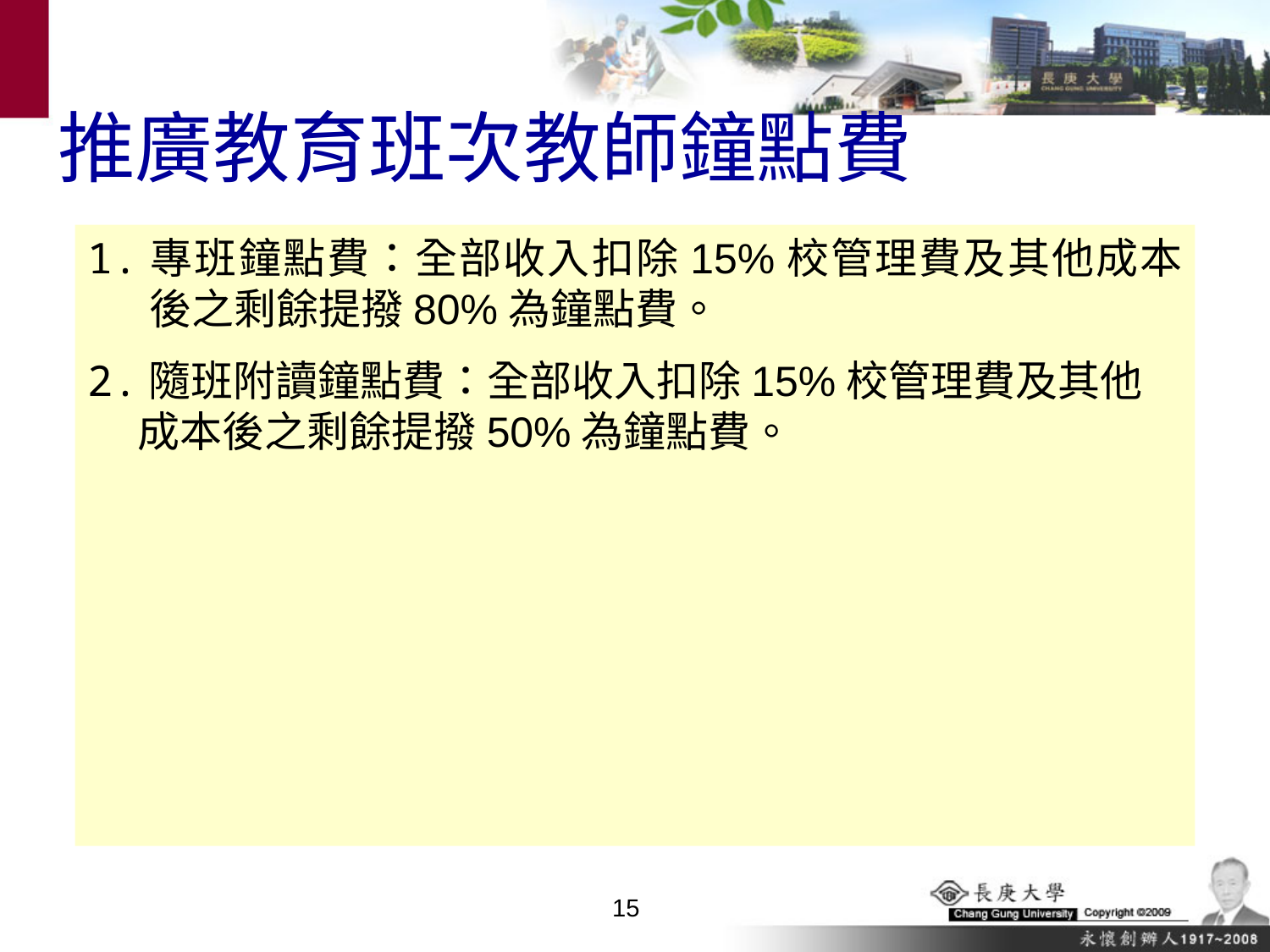

# 推廣教育班次教師鐘點費
1.專班鐘點費：全部收入扣除15%校管理費及其他成本後之剩餘提撥80%為鐘點費。
2.隨班附讀鐘點費：全部收入扣除15%校管理費及其他成本後之剩餘提撥50%為鐘點費。

15